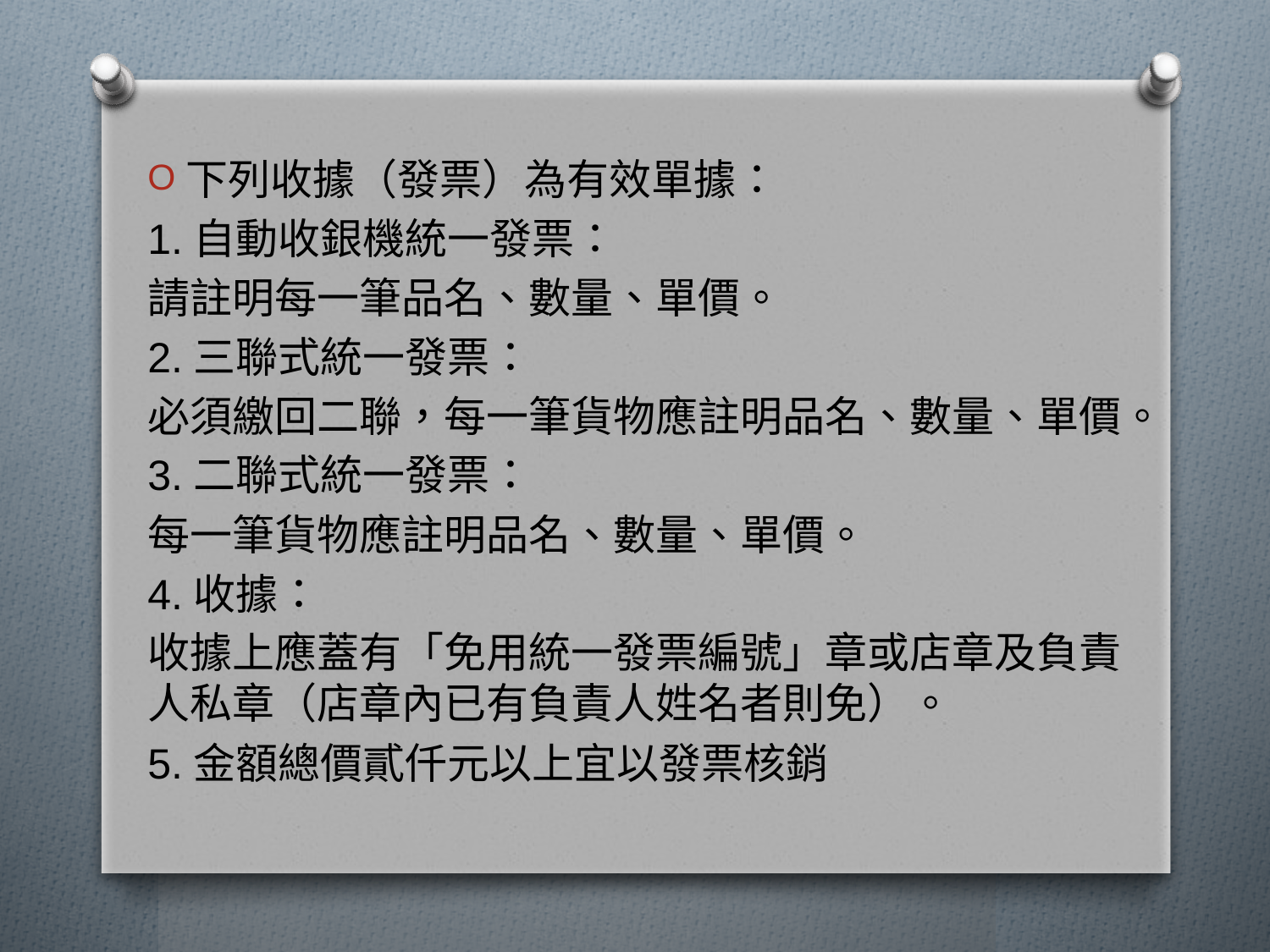

下列收據（發票）為有效單據：
1.自動收銀機統一發票：
請註明每一筆品名、數量、單價。
2.三聯式統一發票：
必須繳回二聯，每一筆貨物應註明品名、數量、單價。
3.二聯式統一發票：
每一筆貨物應註明品名、數量、單價。
4.收據：
收據上應蓋有「免用統一發票編號」章或店章及負責人私章（店章內已有負責人姓名者則免）。
5.金額總價貳仟元以上宜以發票核銷